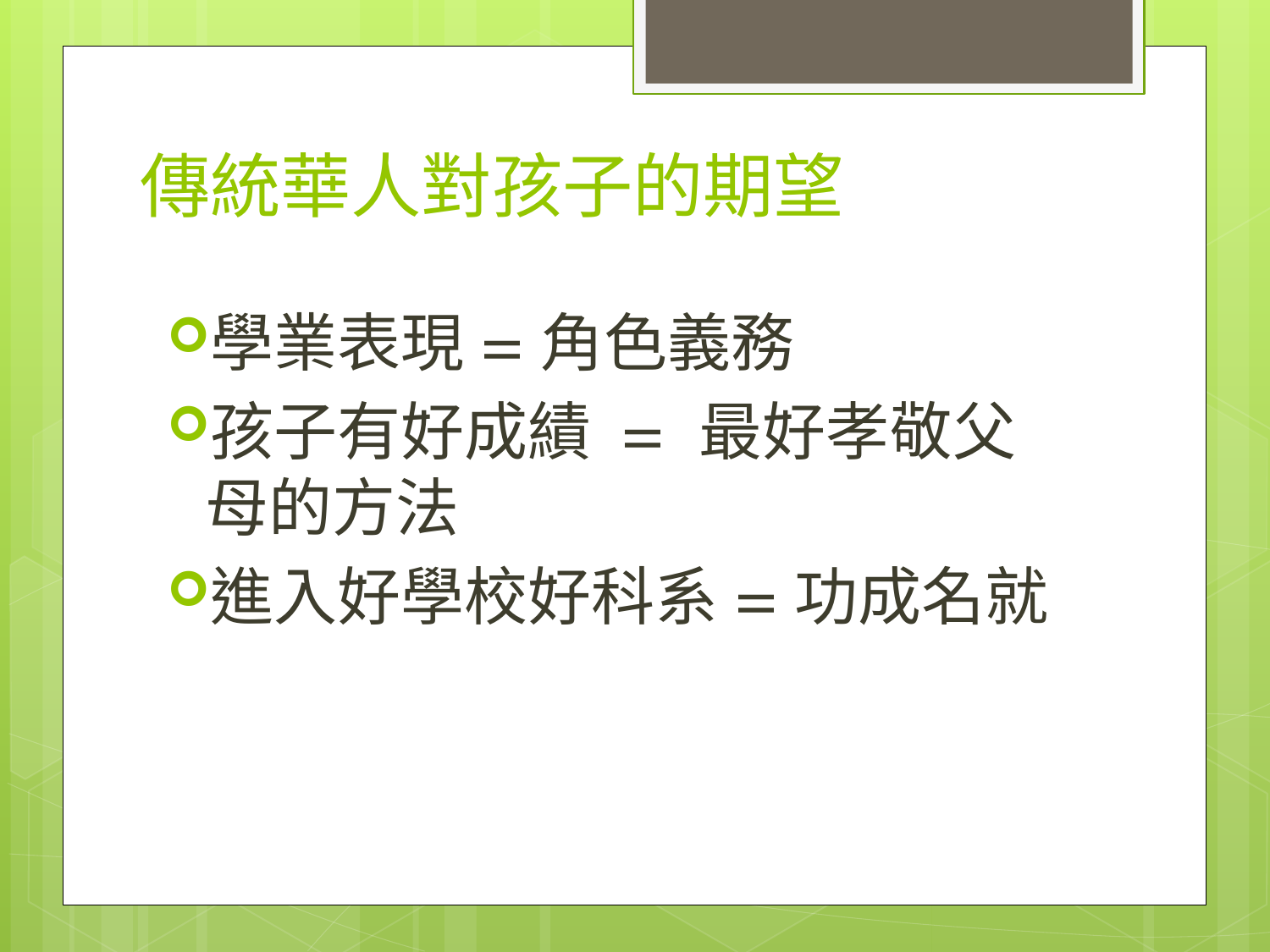

# 傳統華人對孩子的期望
學業表現=角色義務
孩子有好成績 = 最好孝敬父母的方法
進入好學校好科系=功成名就